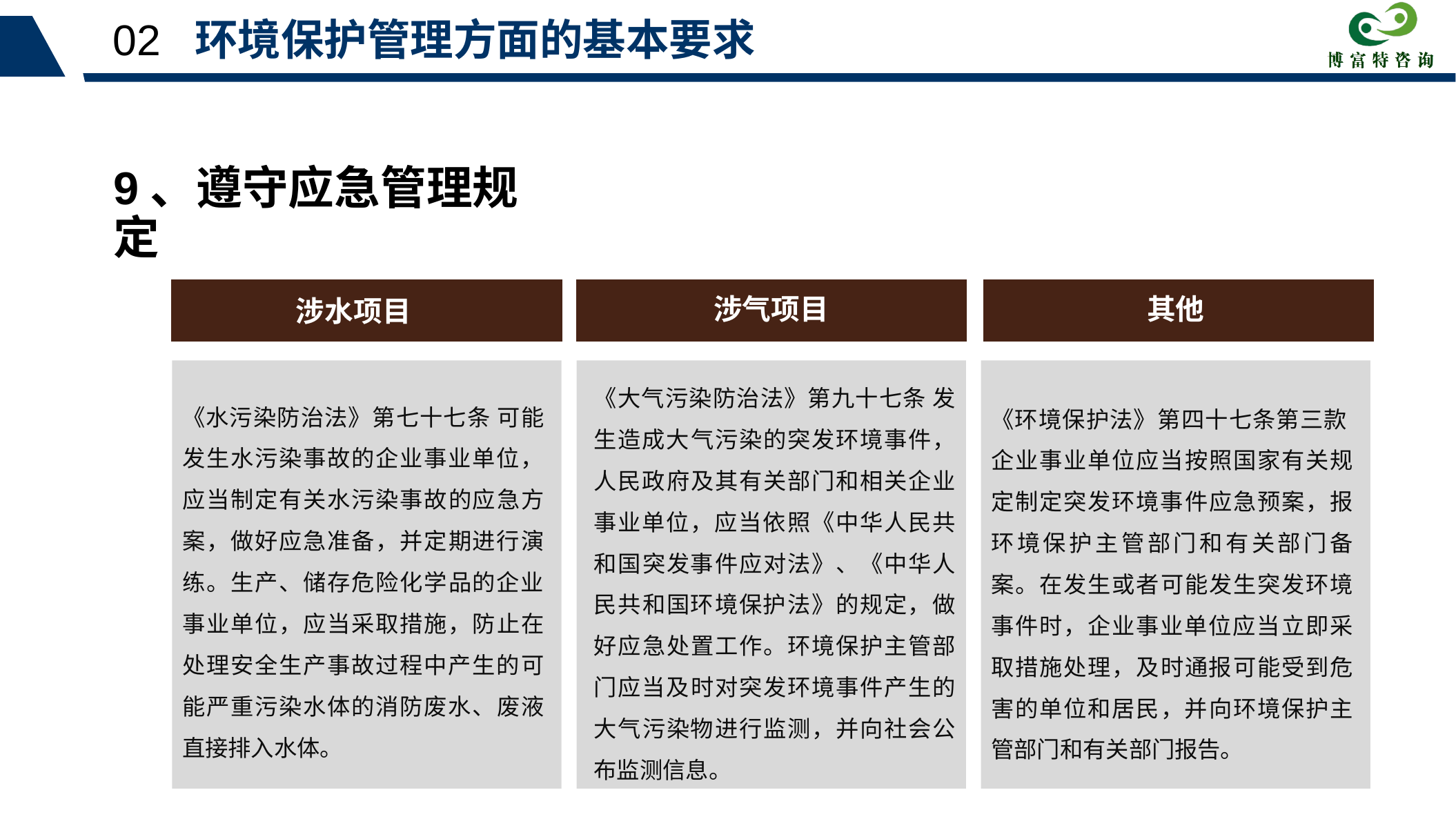

02  环境保护管理方面的基本要求

9、遵守应急管理规定

涉气项目
其他
涉水项目

《大气污染防治法》第九十七条 发生造成大气污染的突发环境事件，人民政府及其有关部门和相关企业事业单位，应当依照《中华人民共和国突发事件应对法》、《中华人民共和国环境保护法》的规定，做好应急处置工作。环境保护主管部门应当及时对突发环境事件产生的大气污染物进行监测，并向社会公布监测信息。
《水污染防治法》第七十七条 可能发生水污染事故的企业事业单位，应当制定有关水污染事故的应急方案，做好应急准备，并定期进行演练。生产、储存危险化学品的企业事业单位，应当采取措施，防止在处理安全生产事故过程中产生的可能严重污染水体的消防废水、废液直接排入水体。
《环境保护法》第四十七条第三款  企业事业单位应当按照国家有关规定制定突发环境事件应急预案，报环境保护主管部门和有关部门备案。在发生或者可能发生突发环境事件时，企业事业单位应当立即采取措施处理，及时通报可能受到危害的单位和居民，并向环境保护主管部门和有关部门报告。